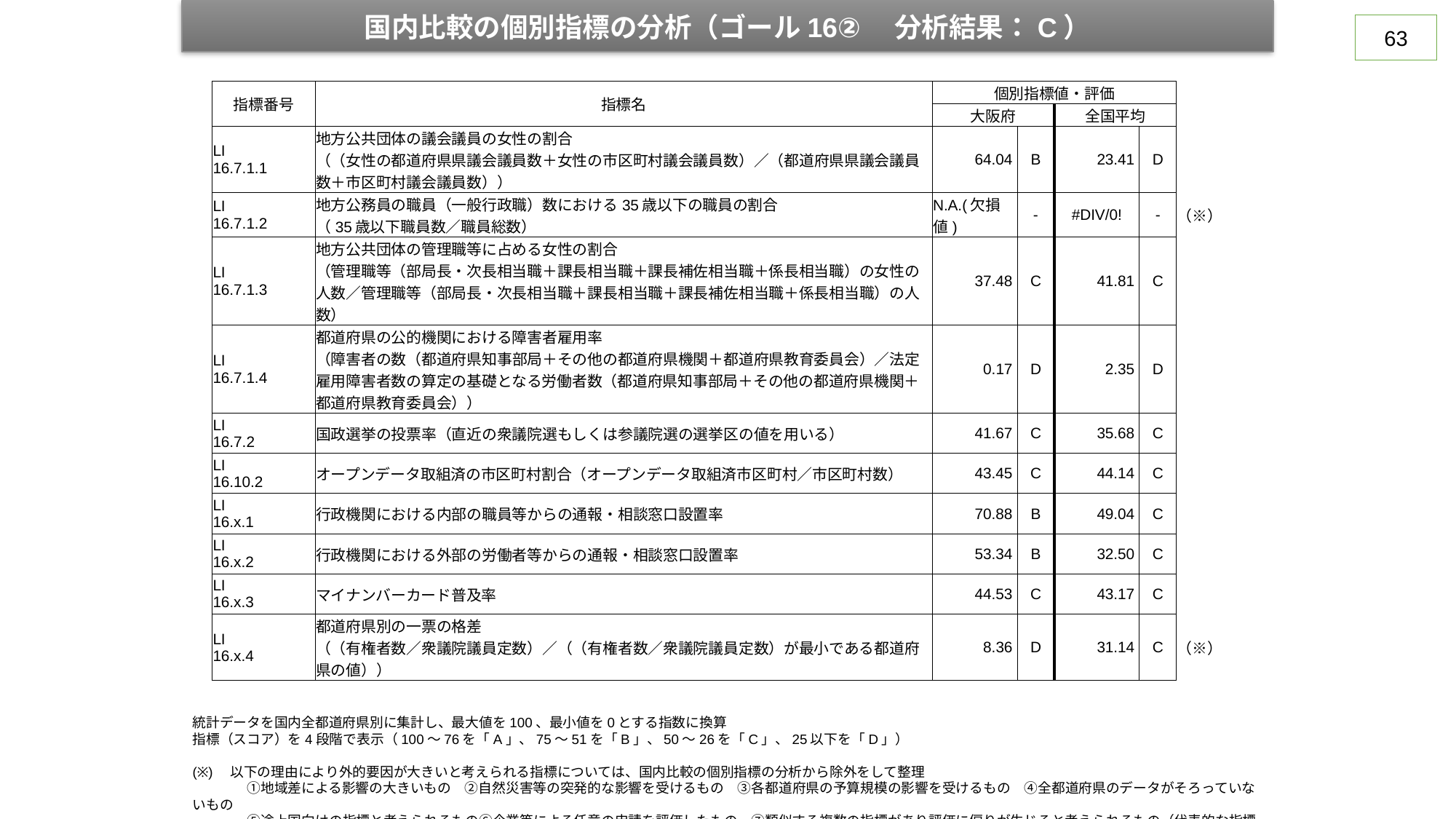

国内比較の個別指標の分析（ゴール16②　分析結果：C）
63
| 指標番号 | 指標名 | 個別指標値・評価 |  |  |  |  |
| --- | --- | --- | --- | --- | --- | --- |
|  |  | 大阪府 |  | 全国平均 |  |  |
| LI 16.7.1.1 | 地方公共団体の議会議員の女性の割合 （（女性の都道府県県議会議員数＋女性の市区町村議会議員数）／（都道府県県議会議員数＋市区町村議会議員数）） | 64.04 | B | 23.41 | D |  |
| LI 16.7.1.2 | 地方公務員の職員（一般行政職）数における35歳以下の職員の割合 （35歳以下職員数／職員総数） | N.A.(欠損値) | ‐ | #DIV/0! | ‐ | （※） |
| LI 16.7.1.3 | 地方公共団体の管理職等に占める女性の割合 （管理職等（部局長・次長相当職＋課長相当職＋課長補佐相当職＋係長相当職）の女性の人数／管理職等（部局長・次長相当職＋課長相当職＋課長補佐相当職＋係長相当職）の人数） | 37.48 | C | 41.81 | C |  |
| LI 16.7.1.4 | 都道府県の公的機関における障害者雇用率 （障害者の数（都道府県知事部局＋その他の都道府県機関＋都道府県教育委員会）／法定雇用障害者数の算定の基礎となる労働者数（都道府県知事部局＋その他の都道府県機関＋都道府県教育委員会）） | 0.17 | D | 2.35 | D |  |
| LI 16.7.2 | 国政選挙の投票率（直近の衆議院選もしくは参議院選の選挙区の値を用いる） | 41.67 | C | 35.68 | C |  |
| LI 16.10.2 | オープンデータ取組済の市区町村割合（オープンデータ取組済市区町村／市区町村数） | 43.45 | C | 44.14 | C |  |
| LI 16.x.1 | 行政機関における内部の職員等からの通報・相談窓口設置率 | 70.88 | B | 49.04 | C |  |
| LI 16.x.2 | 行政機関における外部の労働者等からの通報・相談窓口設置率 | 53.34 | B | 32.50 | C |  |
| LI 16.x.3 | マイナンバーカード普及率 | 44.53 | C | 43.17 | C |  |
| LI 16.x.4 | 都道府県別の一票の格差 （（有権者数／衆議院議員定数）／（（有権者数／衆議院議員定数）が最小である都道府県の値）） | 8.36 | D | 31.14 | C | （※） |
統計データを国内全都道府県別に集計し、最大値を100、最小値を0とする指数に換算
指標（スコア）を4段階で表示（100～76を「A」、75～51を「B」、50～26を「C」、25以下を「D」）

(※)　以下の理由により外的要因が大きいと考えられる指標については、国内比較の個別指標の分析から除外をして整理
　　　　①地域差による影響の大きいもの　②自然災害等の突発的な影響を受けるもの　③各都道府県の予算規模の影響を受けるもの　④全都道府県のデータがそろっていないもの
　　　　⑤途上国向けの指標と考えられるもの⑥企業等による任意の申請を評価したもの　⑦類似する複数の指標があり評価に偏りが生じると考えられるもの（代表的な指標で評価）